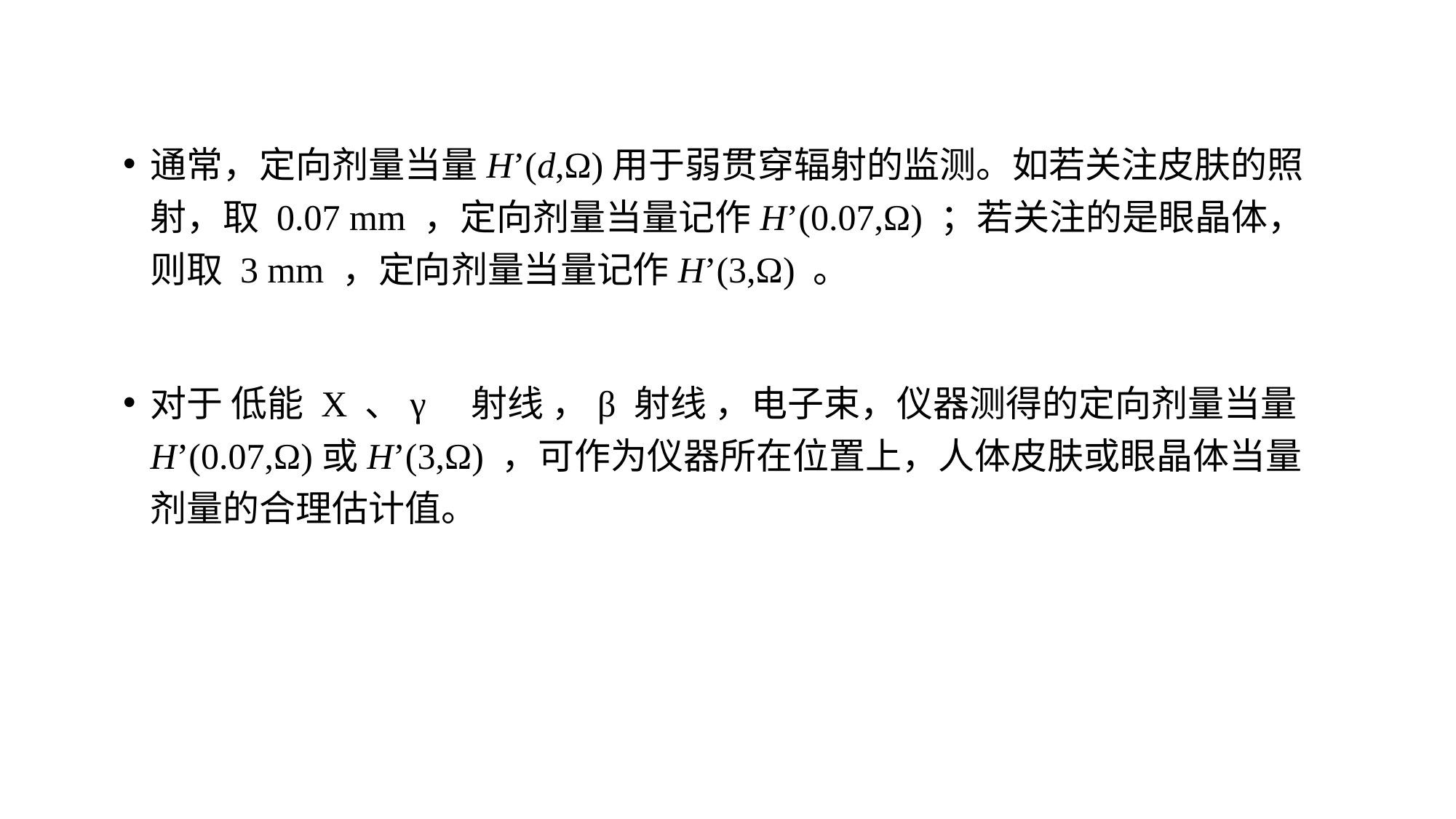

通常，定向剂量当量H’(d,Ω)用于弱贯穿辐射的监测。如若关注皮肤的照射，取 0.07 mm ，定向剂量当量记作H’(0.07,Ω) ；若关注的是眼晶体，则取 3 mm ，定向剂量当量记作H’(3,Ω) 。

对于 低能 X 、γ　射线 ，β 射线 ，电子束，仪器测得的定向剂量当量H’(0.07,Ω)或H’(3,Ω) ，可作为仪器所在位置上，人体皮肤或眼晶体当量剂量的合理估计值。